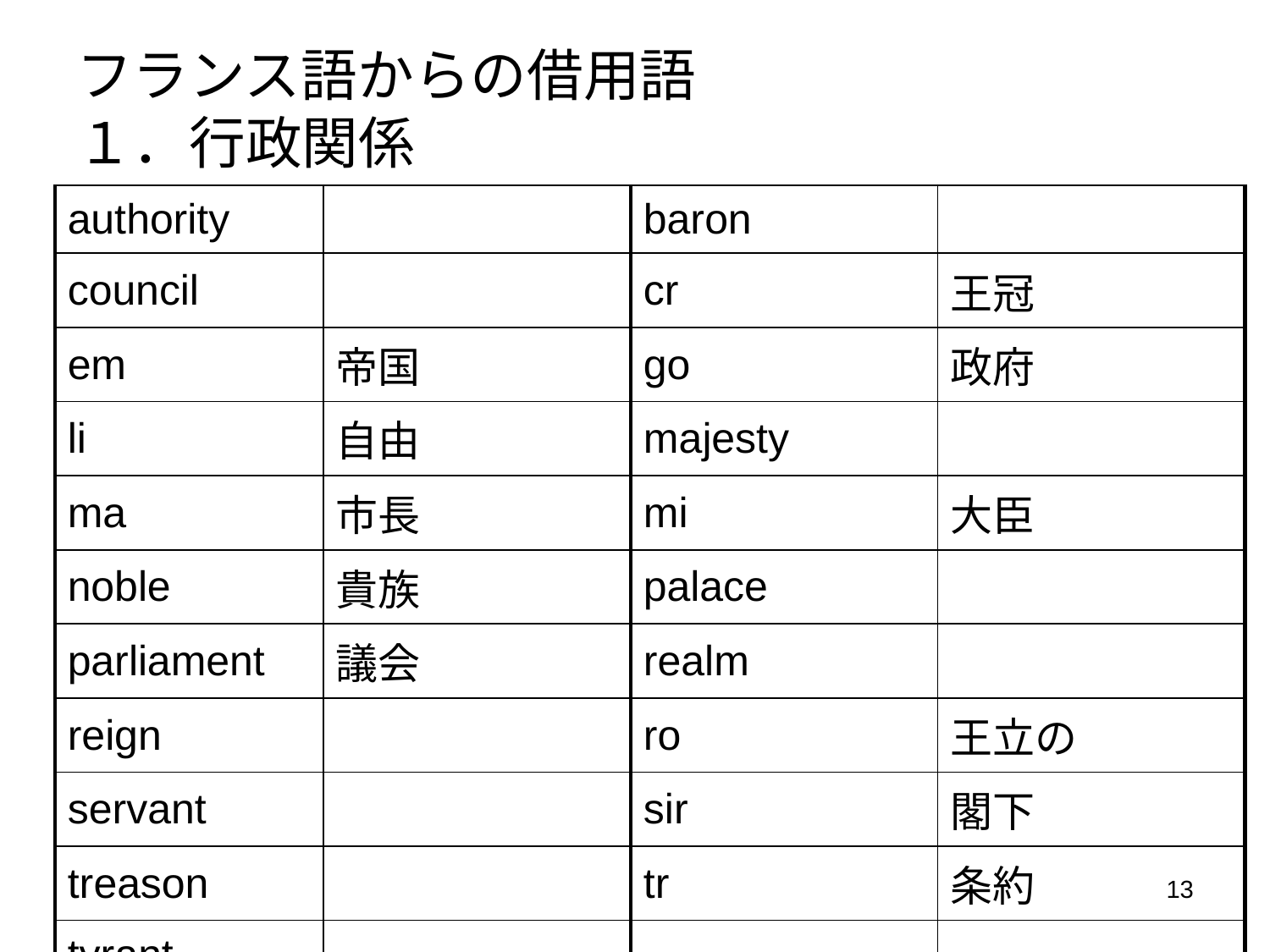

フランス語からの借用語
１．行政関係
| authority |  | baron |  |
| --- | --- | --- | --- |
| council |  | cr | 王冠 |
| em | 帝国 | go | 政府 |
| li | 自由 | majesty |  |
| ma | 市長 | mi | 大臣 |
| noble | 貴族 | palace |  |
| parliament | 議会 | realm |  |
| reign |  | ro | 王立の |
| servant |  | sir | 閣下 |
| treason |  | tr | 条約 |
| tyrant |  |  |  |
13